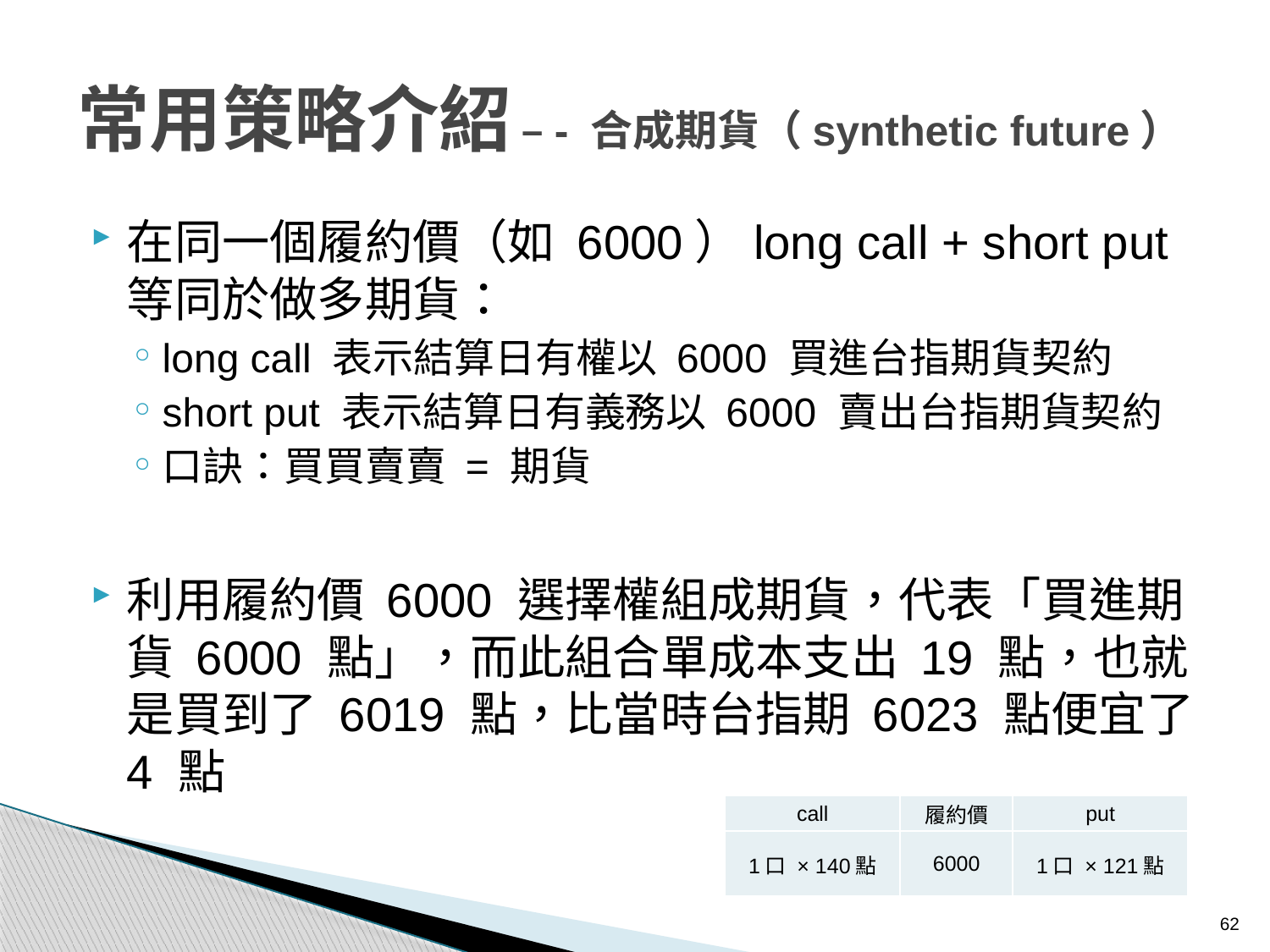

常用策略介紹 –- 合成期貨（synthetic future）
在同一個履約價（如 6000）long call + short put 等同於做多期貨：
long call 表示結算日有權以 6000 買進台指期貨契約
short put 表示結算日有義務以 6000 賣出台指期貨契約
口訣：買買賣賣 = 期貨

利用履約價 6000 選擇權組成期貨，代表「買進期貨 6000 點」，而此組合單成本支出 19 點，也就是買到了 6019 點，比當時台指期 6023 點便宜了 4 點

| call | 履約價 | put |
| --- | --- | --- |
| 1口 × 140點 | 6000 | 1口 × 121點 |
62